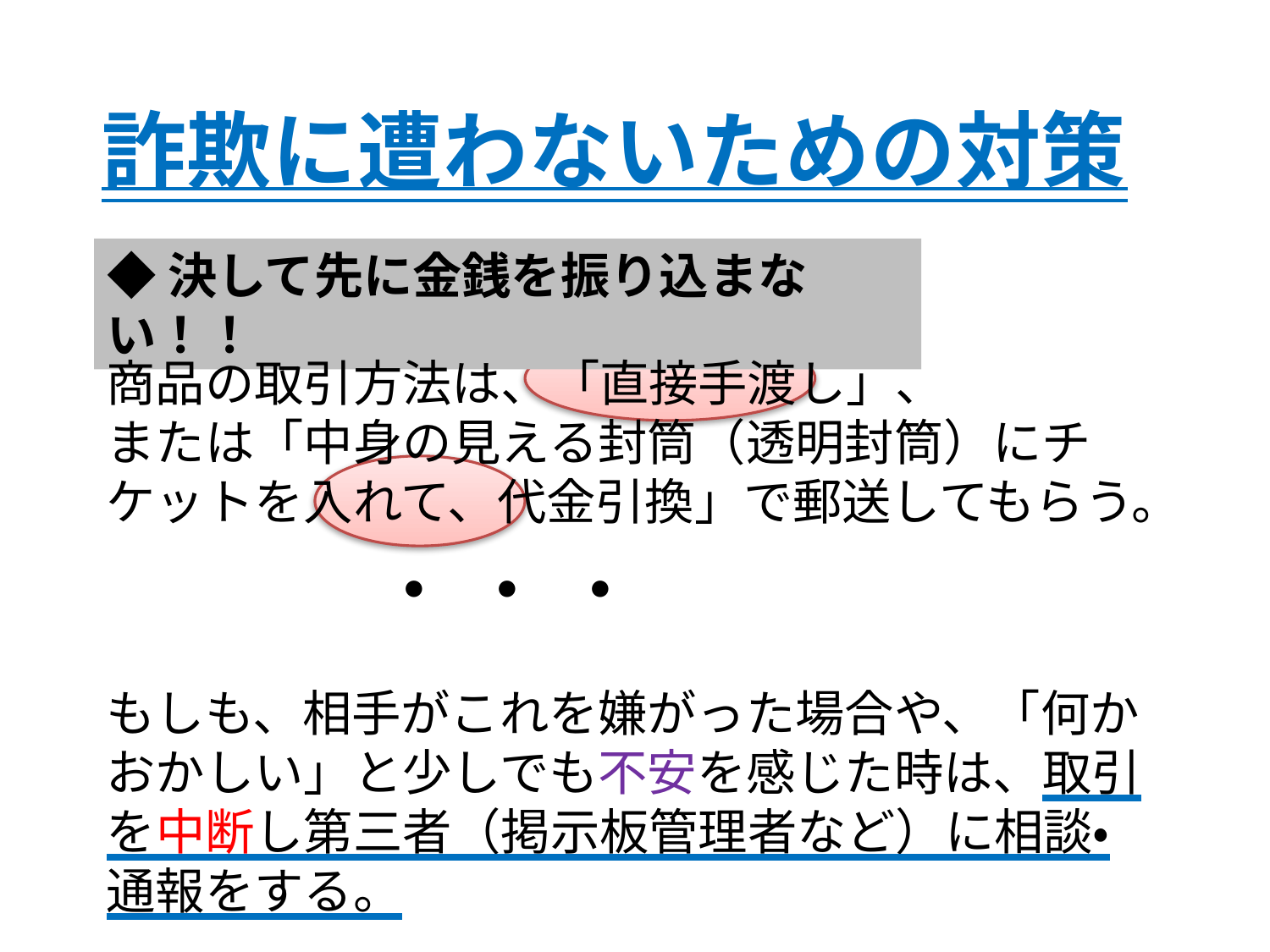

詐欺に遭わないための対策
◆決して先に金銭を振り込まない！！

商品の取引方法は、「直接手渡し」、
または「中身の見える封筒（透明封筒）にチケットを入れて、代金引換」で郵送してもらう。

・・・
もしも、相手がこれを嫌がった場合や、「何かおかしい」と少しでも不安を感じた時は、取引を中断し第三者（掲示板管理者など）に相談・通報をする。